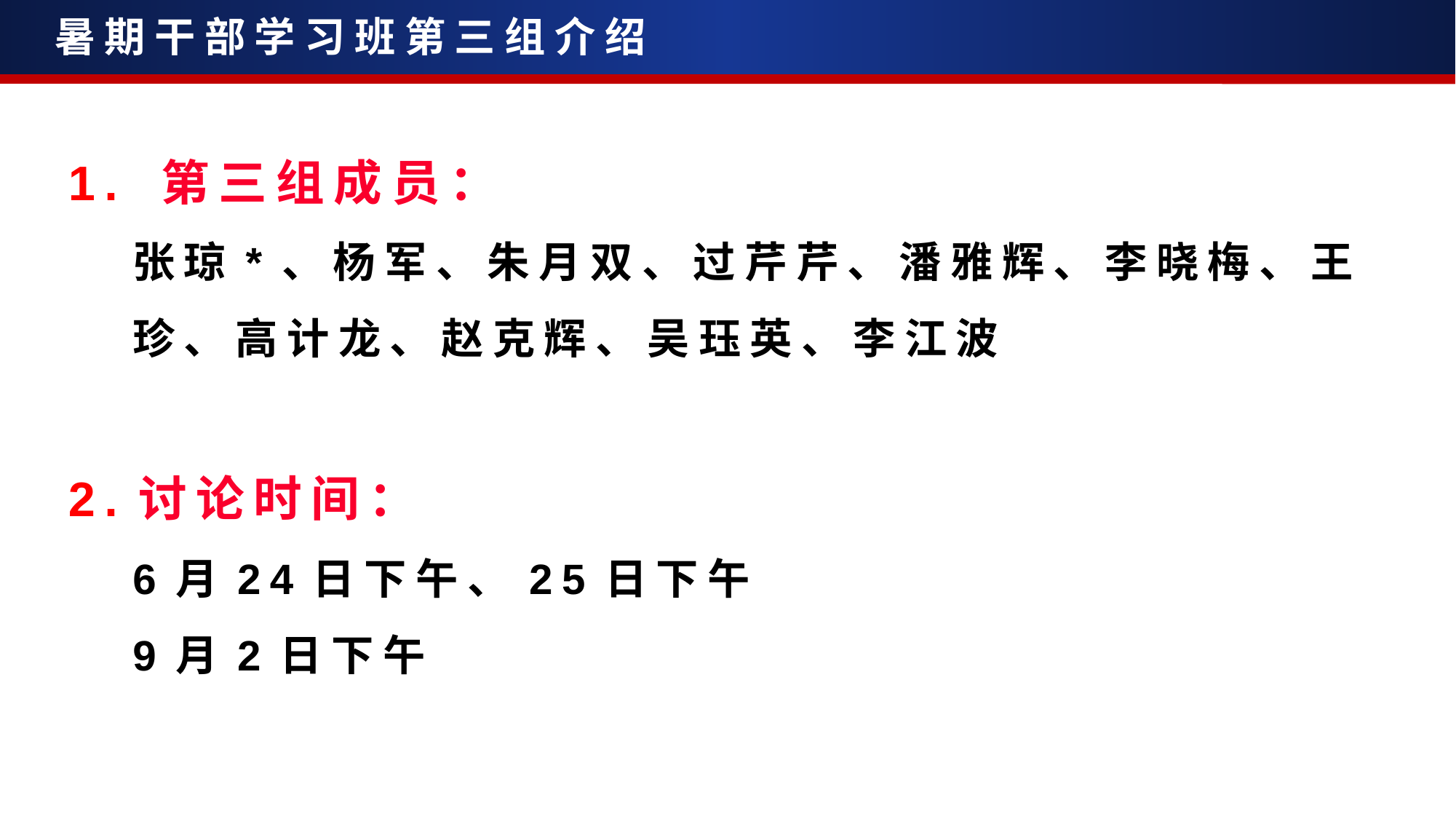

# 暑期干部学习班第三组介绍
1. 第三组成员：
张琼*、杨军、朱月双、过芹芹、潘雅辉、李晓梅、王珍、高计龙、赵克辉、吴珏英、李江波

2.讨论时间：
6月24日下午、25日下午
9月2日下午